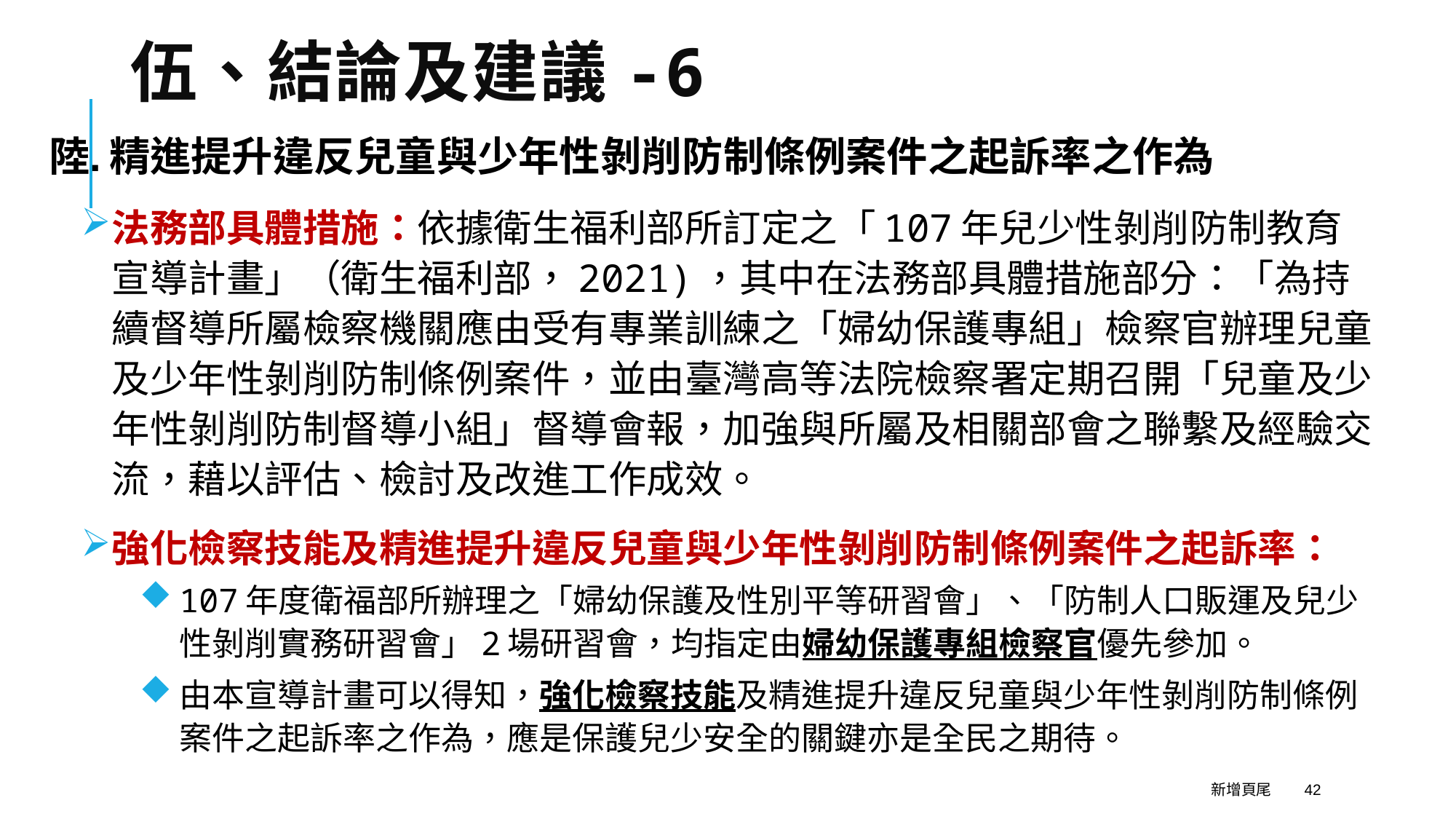

# 伍、結論及建議-6
精進提升違反兒童與少年性剝削防制條例案件之起訴率之作為
法務部具體措施：依據衛生福利部所訂定之「107年兒少性剝削防制教育宣導計畫」（衛生福利部，2021)，其中在法務部具體措施部分：「為持續督導所屬檢察機關應由受有專業訓練之「婦幼保護專組」檢察官辦理兒童及少年性剝削防制條例案件，並由臺灣高等法院檢察署定期召開「兒童及少年性剝削防制督導小組」督導會報，加強與所屬及相關部會之聯繫及經驗交流，藉以評估、檢討及改進工作成效。
強化檢察技能及精進提升違反兒童與少年性剝削防制條例案件之起訴率：
107年度衛福部所辦理之「婦幼保護及性別平等研習會」、「防制人口販運及兒少性剝削實務研習會」2場研習會，均指定由婦幼保護專組檢察官優先參加。
由本宣導計畫可以得知，強化檢察技能及精進提升違反兒童與少年性剝削防制條例案件之起訴率之作為，應是保護兒少安全的關鍵亦是全民之期待。

新增頁尾
42